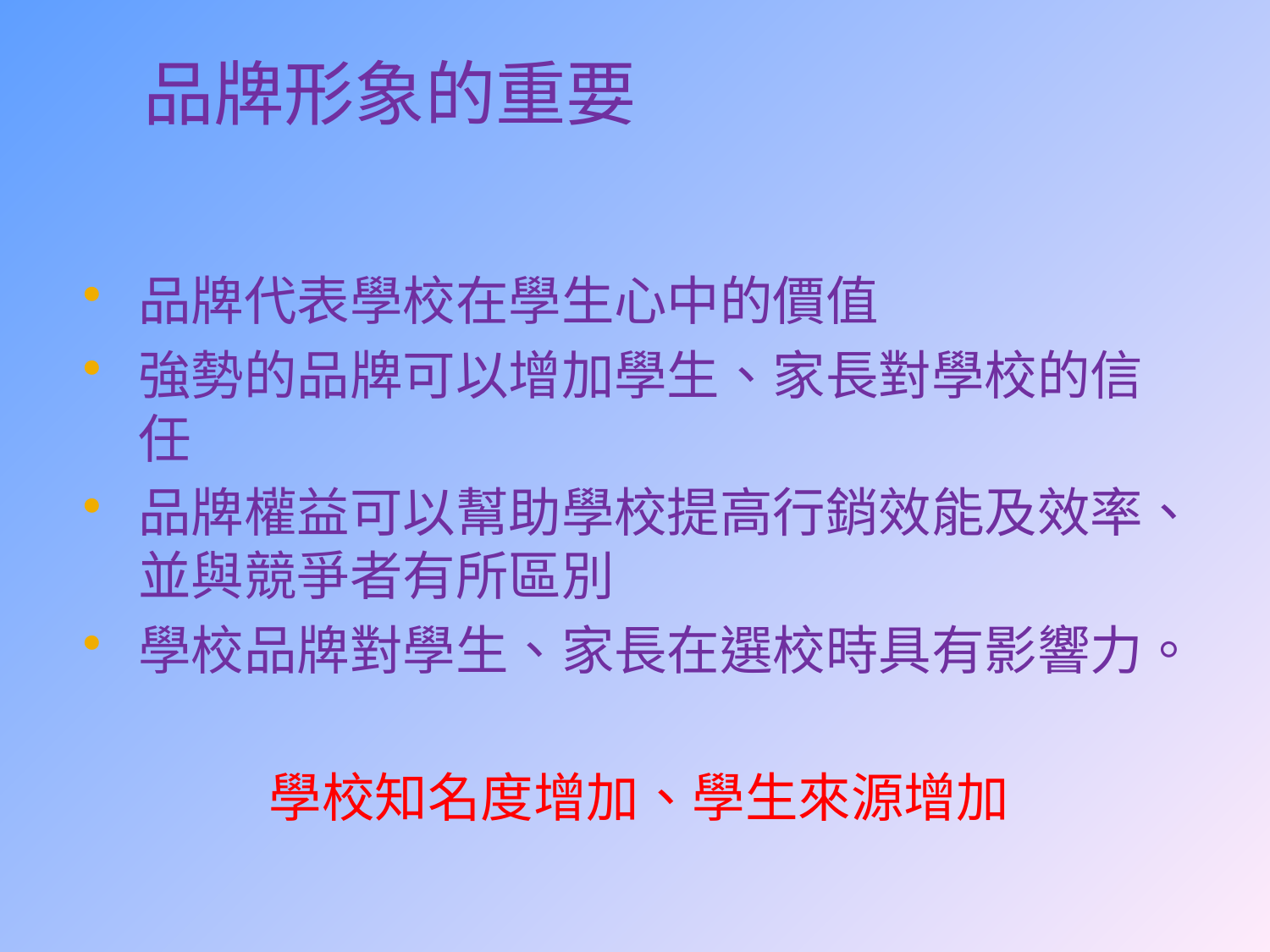

# 品牌形象的重要
品牌代表學校在學生心中的價值
強勢的品牌可以增加學生、家長對學校的信任
品牌權益可以幫助學校提高行銷效能及效率、並與競爭者有所區別
學校品牌對學生、家長在選校時具有影響力。

學校知名度增加、學生來源增加